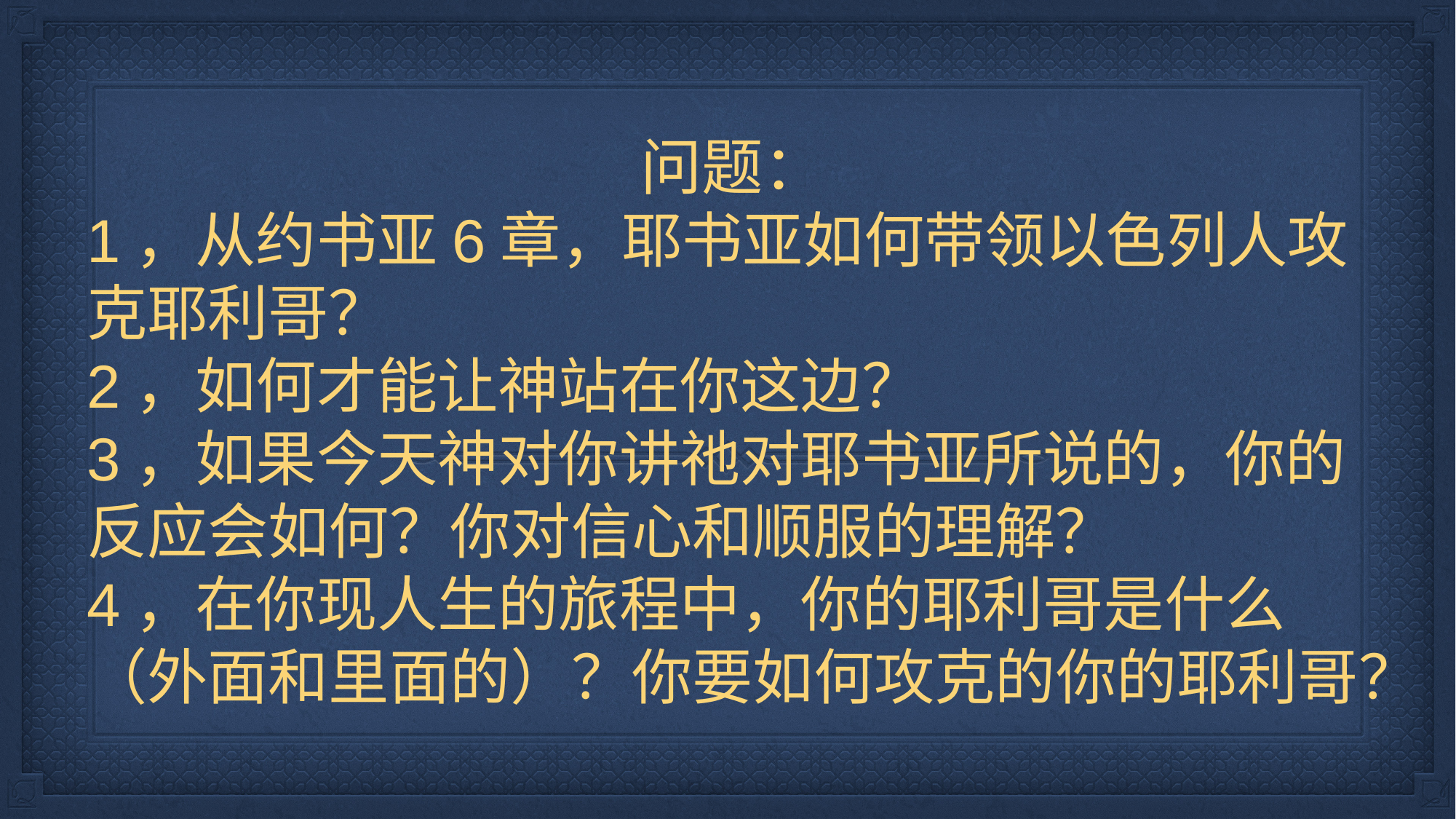

# 问题： 1，从约书亚6章，耶书亚如何带领以色列人攻克耶利哥？ 2，如何才能让神站在你这边？ 3，如果今天神对你讲祂对耶书亚所说的，你的反应会如何？你对信心和顺服的理解？ 4，在你现人生的旅程中，你的耶利哥是什么（外面和里面的）？你要如何攻克的你的耶利哥？